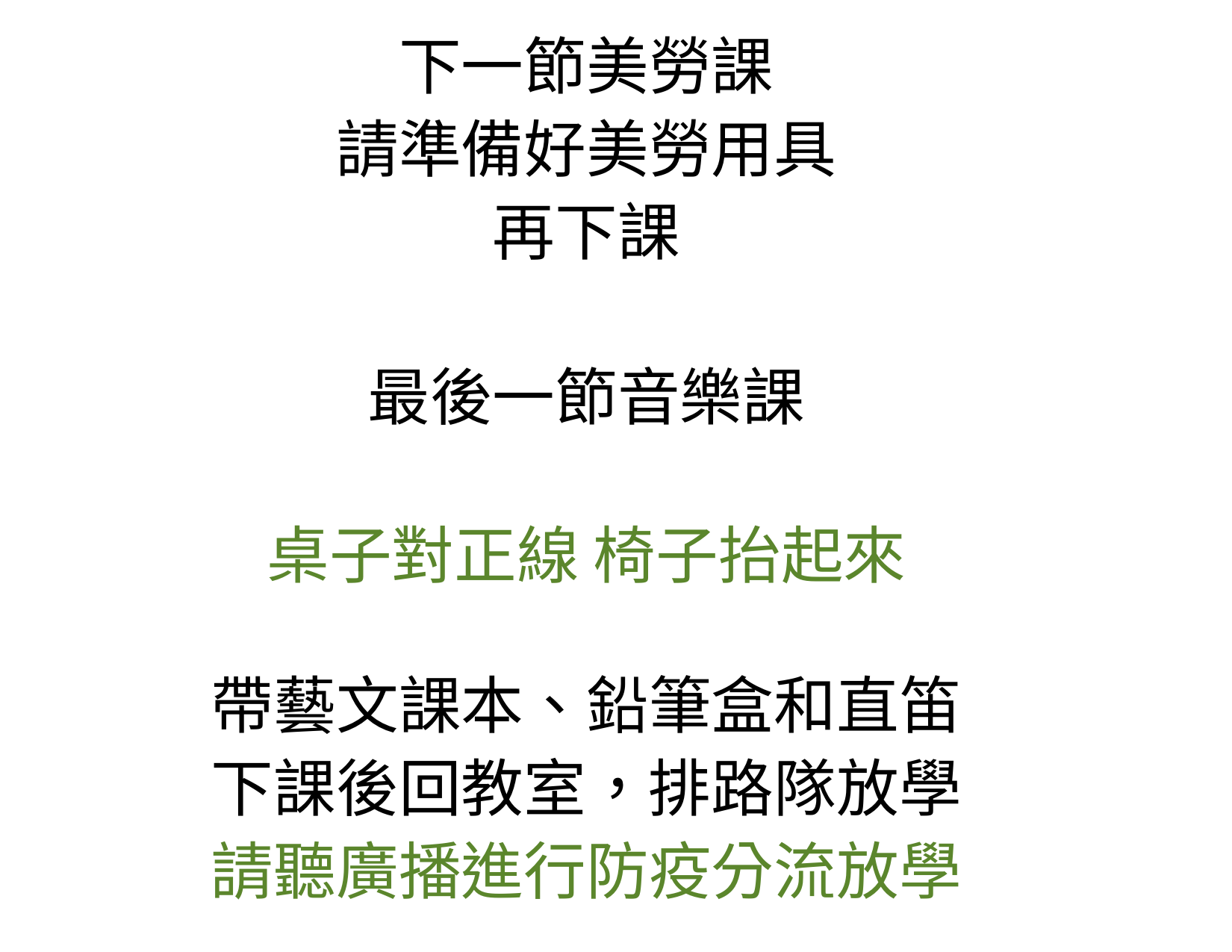

下一節美勞課
請準備好美勞用具
再下課

最後一節音樂課
桌子對正線 椅子抬起來
帶藝文課本、鉛筆盒和直笛
下課後回教室，排路隊放學
請聽廣播進行防疫分流放學